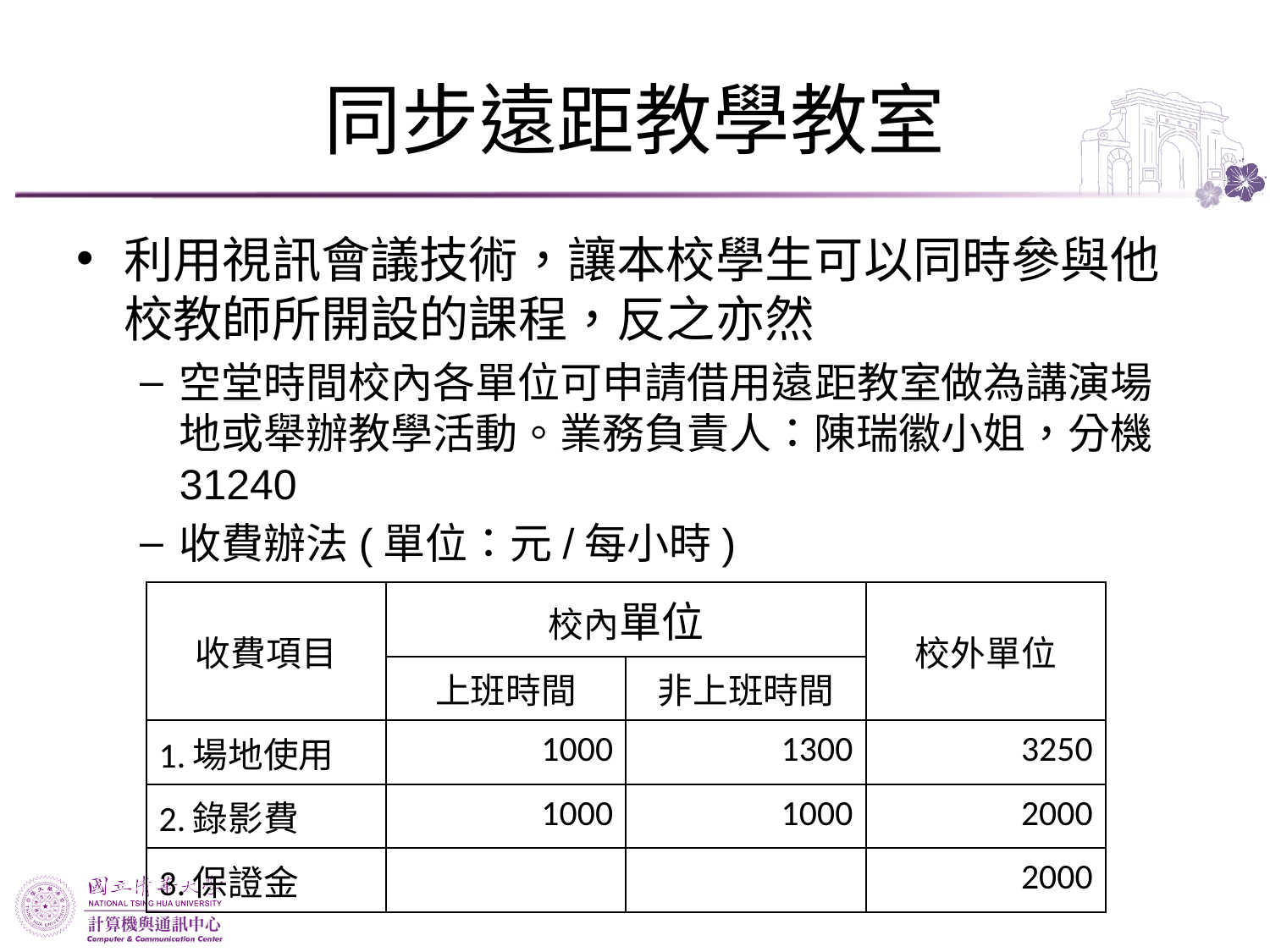

11
# 同步遠距教學教室
利用視訊會議技術，讓本校學生可以同時參與他校教師所開設的課程，反之亦然
空堂時間校內各單位可申請借用遠距教室做為講演場地或舉辦教學活動。業務負責人：陳瑞徽小姐，分機31240
收費辦法(單位：元/每小時)

| 收費項目 | 校內單位 |  | 校外單位 |
| --- | --- | --- | --- |
|  | 上班時間 | 非上班時間 |  |
| 1.場地使用 | 1000 | 1300 | 3250 |
| 2.錄影費 | 1000 | 1000 | 2000 |
| 3.保證金 |  |  | 2000 |